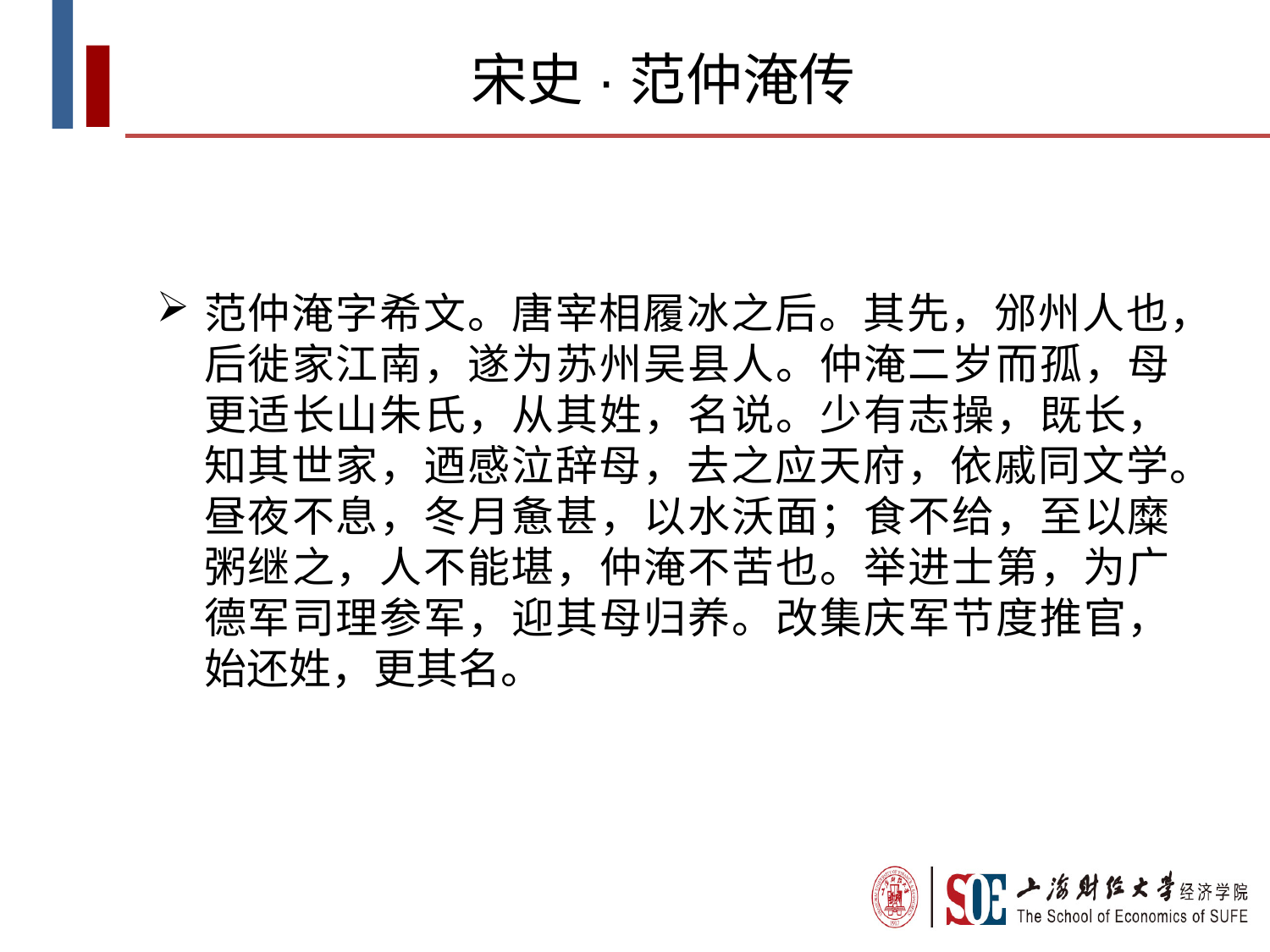

宋史·范仲淹传
范仲淹字希文。唐宰相履冰之后。其先，邠州人也，后徙家江南，遂为苏州吴县人。仲淹二岁而孤，母更适长山朱氏，从其姓，名说。少有志操，既长，知其世家，迺感泣辞母，去之应天府，依戚同文学。昼夜不息，冬月惫甚，以水沃面；食不给，至以糜粥继之，人不能堪，仲淹不苦也。举进士第，为广德军司理参军，迎其母归养。改集庆军节度推官，始还姓，更其名。